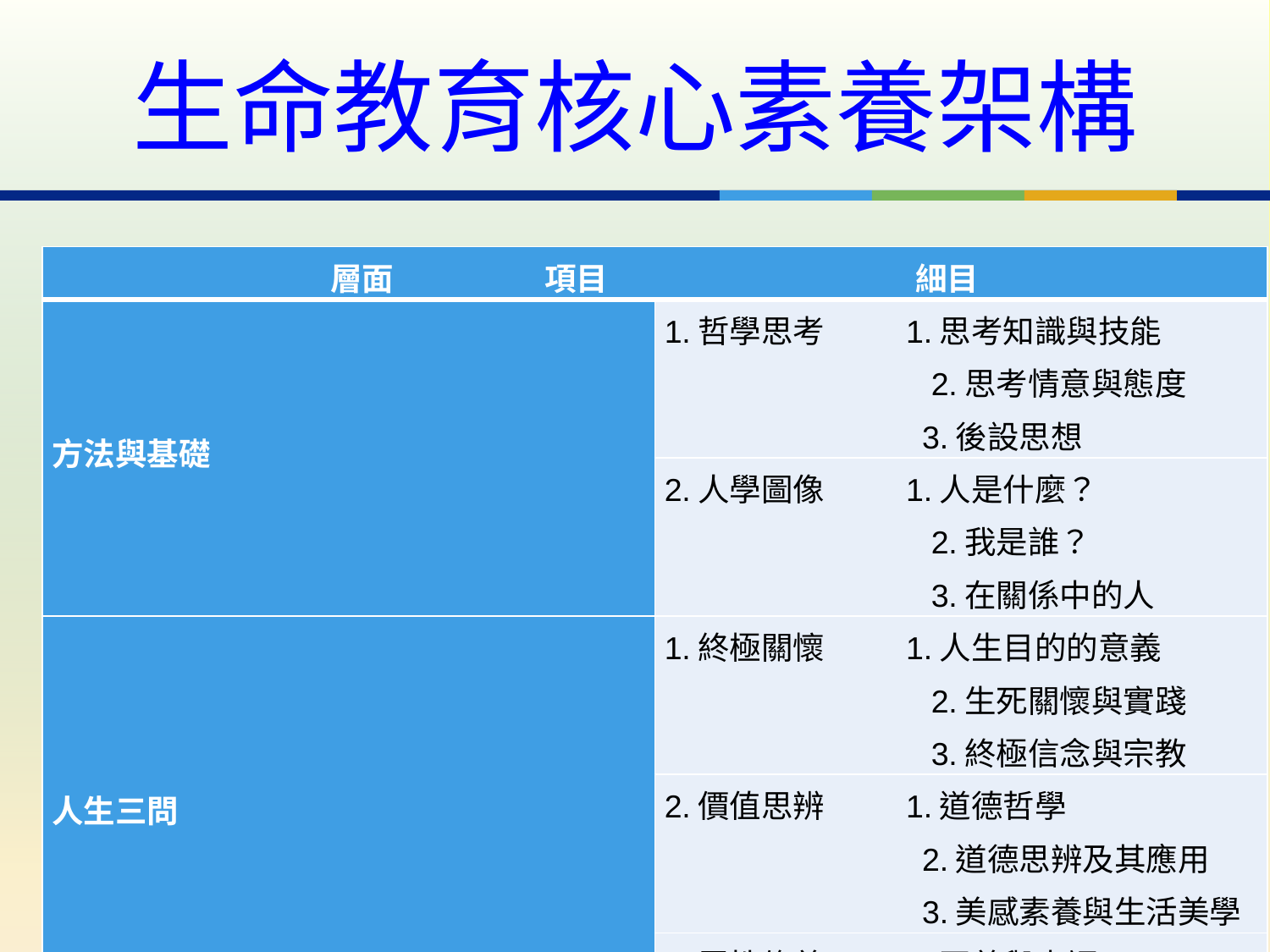

# 生命教育核心素養架構
| 層面 項目　　　　　　　　 　細目 |  |
| --- | --- |
| 方法與基礎 | 1.哲學思考 1.思考知識與技能 2.思考情意與態度 3.後設思想 |
|  | 2.人學圖像 1.人是什麼？ 2.我是誰？ 3.在關係中的人 |
| 人生三問 | 1.終極關懷 1.人生目的的意義 2.生死關懷與實踐 3.終極信念與宗教 |
|  | 2.價值思辨 1.道德哲學 2.道德思辨及其應用 3.美感素養與生活美學 |
|  | 3.靈性修養 1.至善與幸福 2.人格統整與修養 3.靈性自覺與發展 |